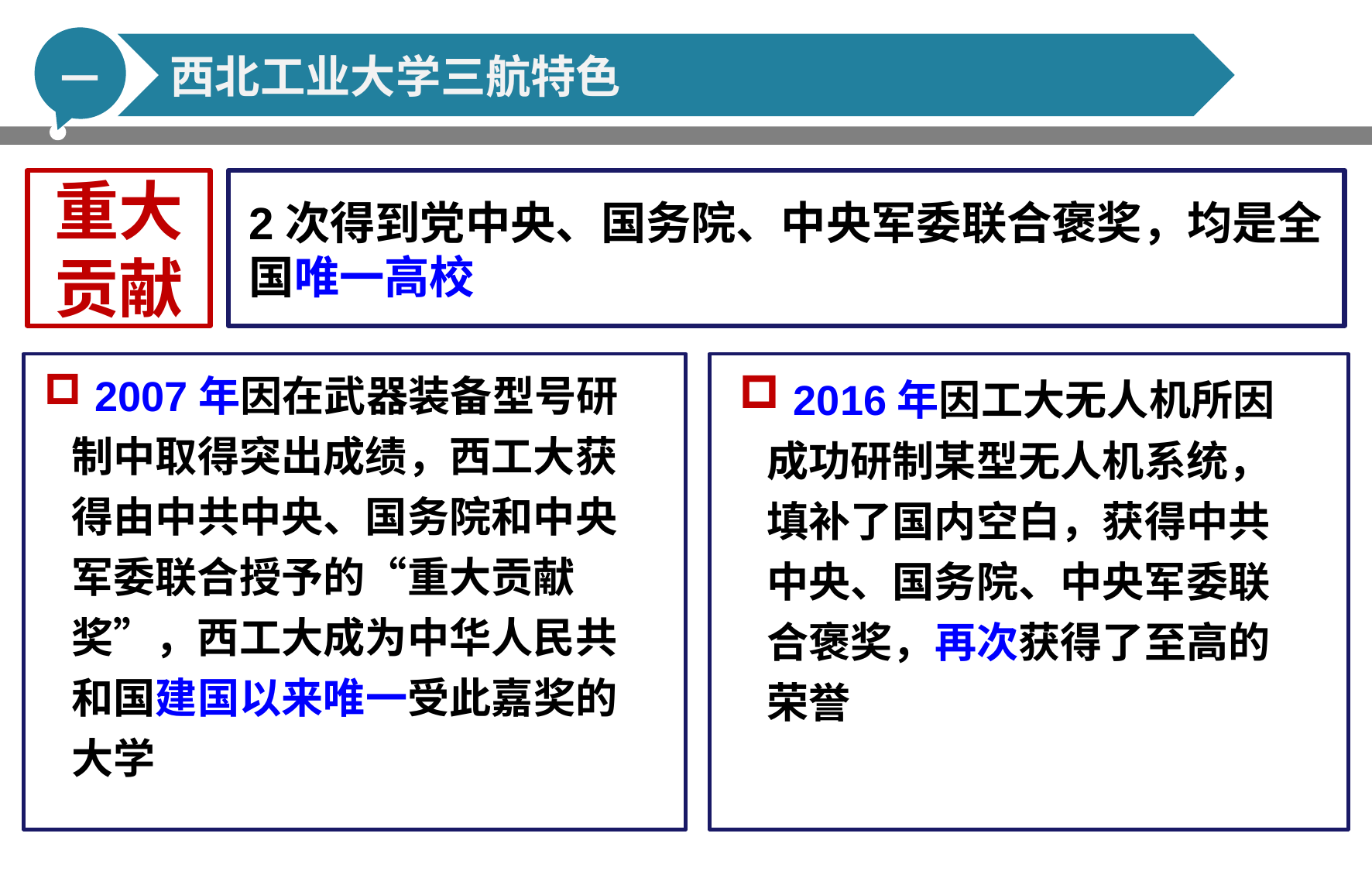

一
西北工业大学三航特色

重大
贡献

2次得到党中央、国务院、中央军委联合褒奖，均是全国唯一高校

 2007年因在武器装备型号研制中取得突出成绩，西工大获得由中共中央、国务院和中央军委联合授予的“重大贡献奖”，西工大成为中华人民共和国建国以来唯一受此嘉奖的大学

 2016年因工大无人机所因成功研制某型无人机系统，填补了国内空白，获得中共中央、国务院、中央军委联合褒奖，再次获得了至高的荣誉